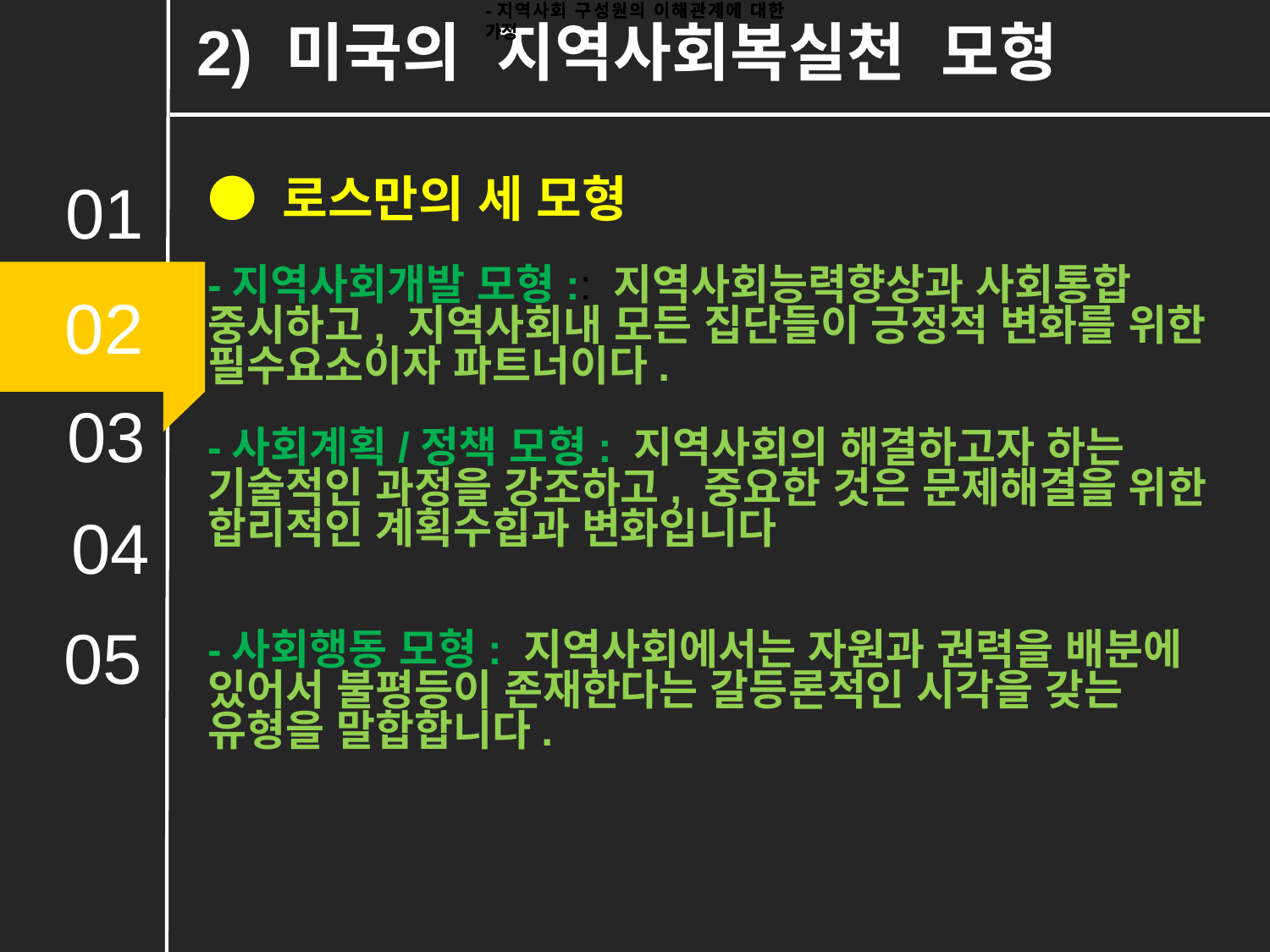

-지역사회 구성원의 이해관계에 대한 가정

-지역사회 구성원의 이해관계에 대한 가정

-지역사회 구성원의 이해관계에 대한 가정

2) 미국의  지역사회복실천  모형
# ● 로스만의 세 모형 -지역사회개발 모형:: 지역사회능력향상과 사회통합 중시하고, 지역사회내 모든 집단들이 긍정적 변화를 위한 필수요소이자 파트너이다. -사회계획/정책 모형: 지역사회의 해결하고자 하는 기술적인 과정을 강조하고, 중요한 것은 문제해결을 위한 합리적인 계획수힙과 변화입니다 -사회행동 모형: 지역사회에서는 자원과 권력을 배분에 있어서 불평등이 존재한다는 갈등론적인 시각을 갖는 유형을 말합합니다.
01

02
03

04
05